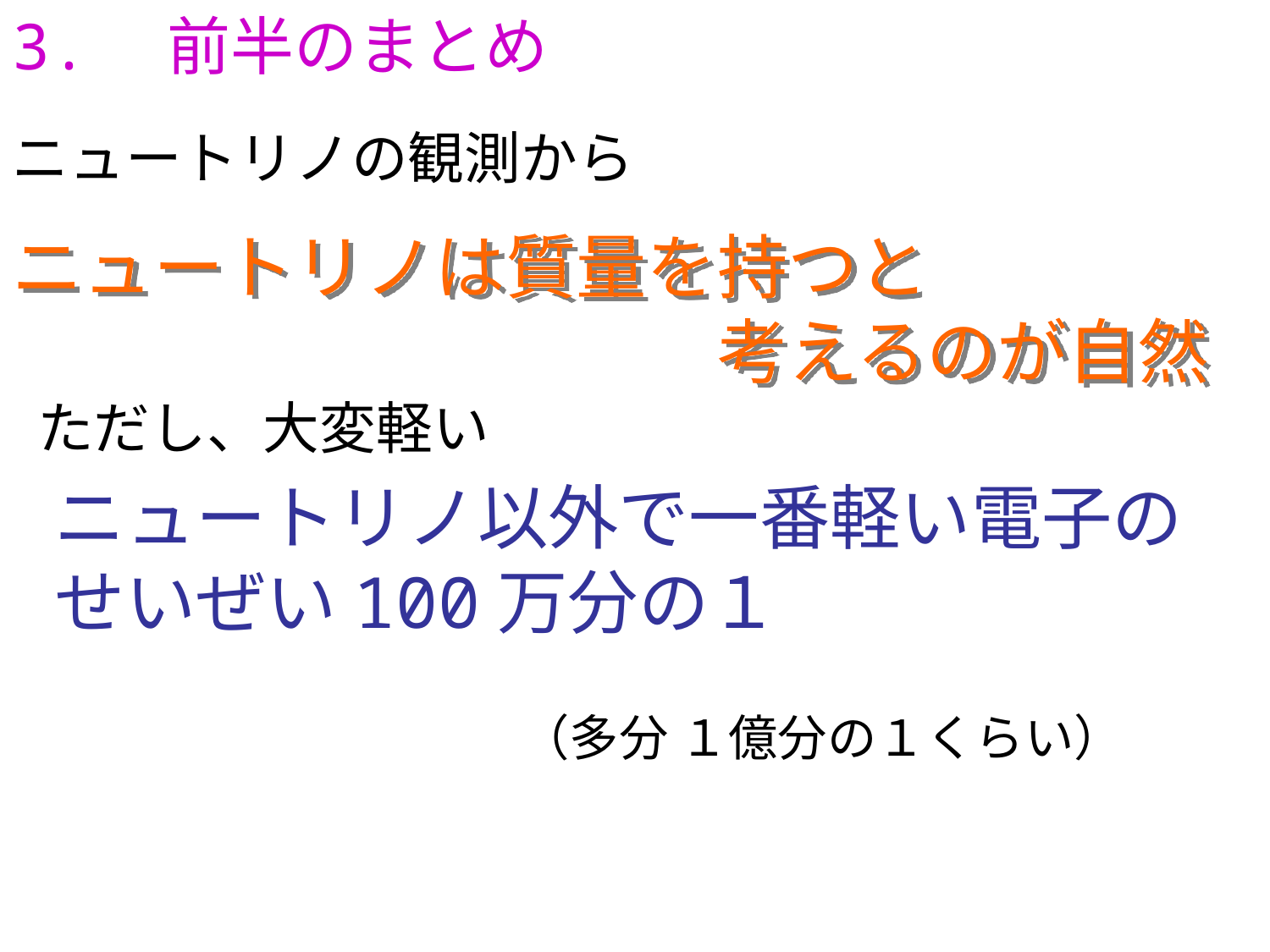

3.　前半のまとめ
ニュートリノの観測から
ニュートリノは質量を持つと　　　　　　　　　　　　　　考えるのが自然
ただし、大変軽い
ニュートリノ以外で一番軽い電子のせいぜい100万分の１
（多分 １億分の１くらい）